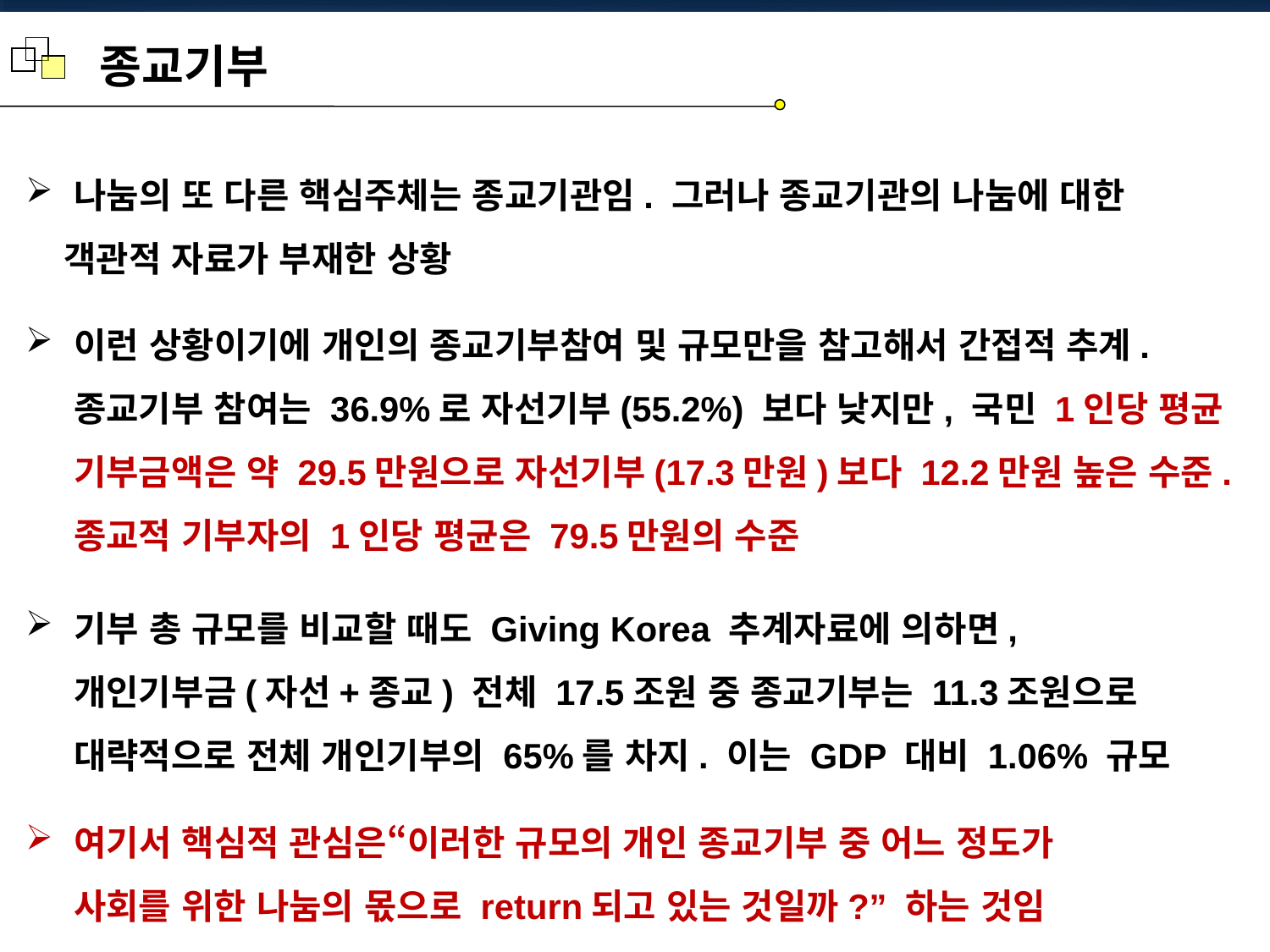

종교기부
 나눔의 또 다른 핵심주체는 종교기관임. 그러나 종교기관의 나눔에 대한
   객관적 자료가 부재한 상황

 이런 상황이기에 개인의 종교기부참여 및 규모만을 참고해서 간접적 추계.
    종교기부 참여는 36.9%로 자선기부(55.2%) 보다 낮지만, 국민 1인당 평균
    기부금액은 약 29.5만원으로 자선기부(17.3만원)보다 12.2만원 높은 수준.
    종교적 기부자의 1인당 평균은 79.5만원의 수준

 기부 총 규모를 비교할 때도 Giving Korea 추계자료에 의하면,
    개인기부금(자선+종교) 전체 17.5조원 중 종교기부는 11.3조원으로
    대략적으로 전체 개인기부의 65%를 차지. 이는 GDP 대비 1.06% 규모

 여기서 핵심적 관심은“이러한 규모의 개인 종교기부 중 어느 정도가
    사회를 위한 나눔의 몫으로 return되고 있는 것일까?” 하는 것임